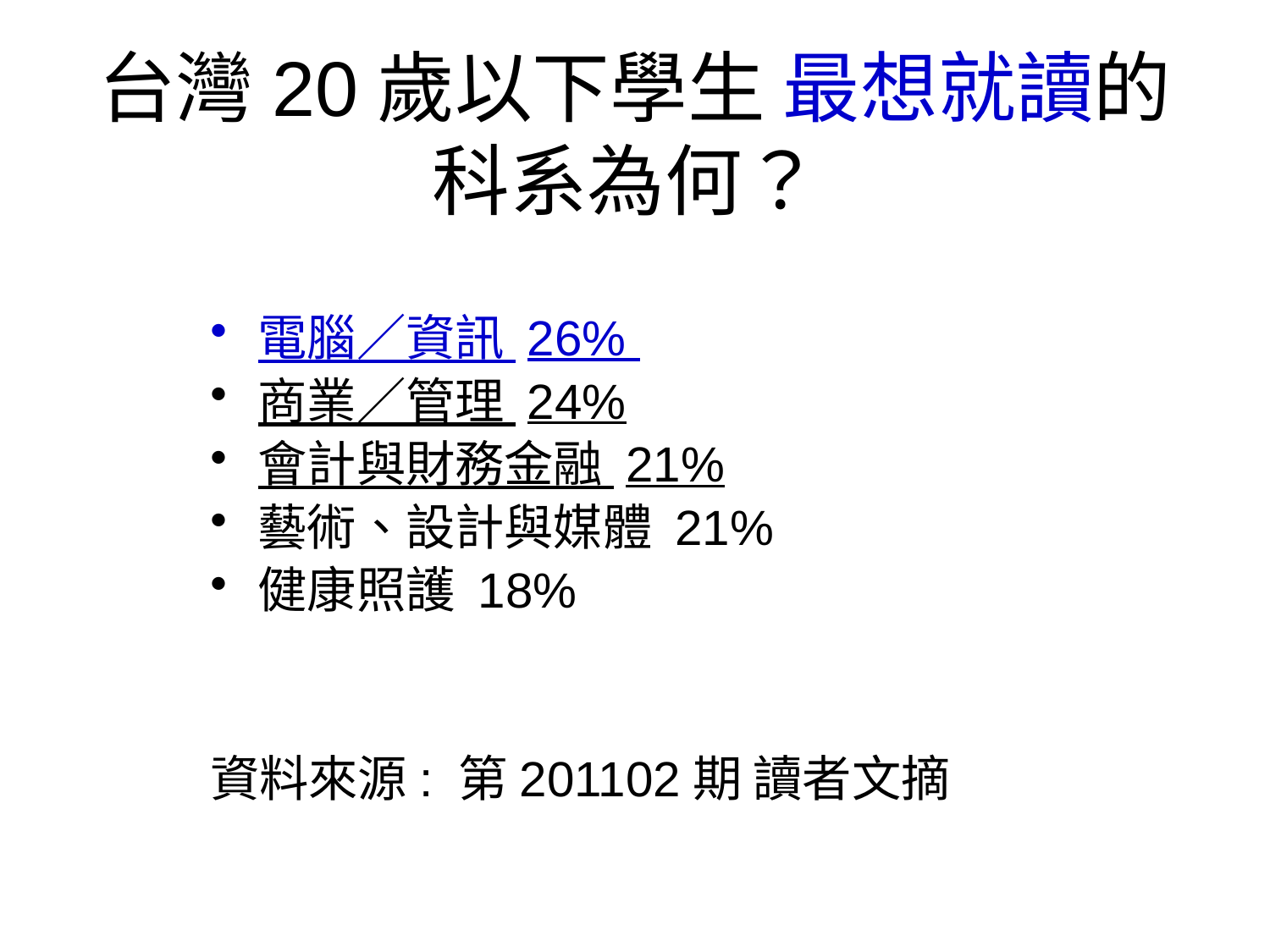

# 台灣20歲以下學生 最想就讀的科系為何？
電腦／資訊 26%
商業／管理 24%
會計與財務金融 21%
藝術、設計與媒體 21%
健康照護 18%

資料來源: 第201102期 讀者文摘